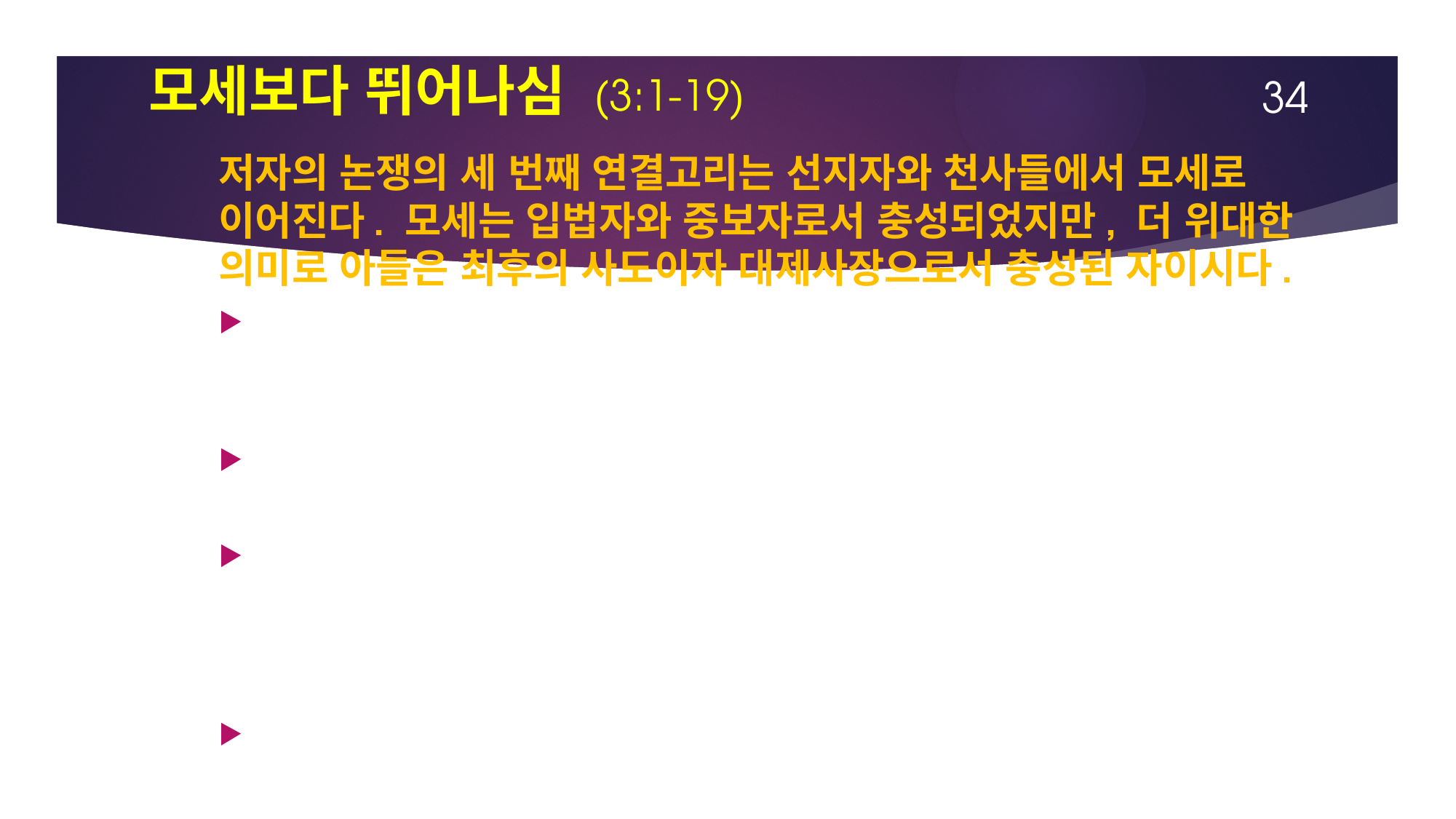

34
# 모세보다 뛰어나심 (3:1-19)
저자의 논쟁의 세 번째 연결고리는 선지자와 천사들에서 모세로 이어진다. 모세는 입법자와 중보자로서 충성되었지만, 더 위대한 의미로 아들은 최후의 사도이자 대제사장으로서 충성된 자이시다.
집 지은 자가 그 집보다 더욱 존귀함 같이 아들은 모세보다 뛰어나신 것이다 : 집은 “이스라엘의 집”을 뜻하고, 구약에서는 하나님의 백성들을 나타내는데 공통적으로 사용된다.
모세는 집을 지은 자가 아니었고, 오히려 집의 종으로서 신실하였고, 장래에 말할 것을 증언할 자였다.
반면에 아들은 아버지의 집을 맡은 아들로서 그와 같이 되셨고, 집의 종과 집을 맡은 아들의 차이는 막대하다!The Son, on the other hand, is joined to the Father as the Builder-Owner, and the difference between a house-servant and a Son who is the Co-owner is enormous!
궁극적으로 그리스도안의 믿는 자들은 이스라엘의 집이다.